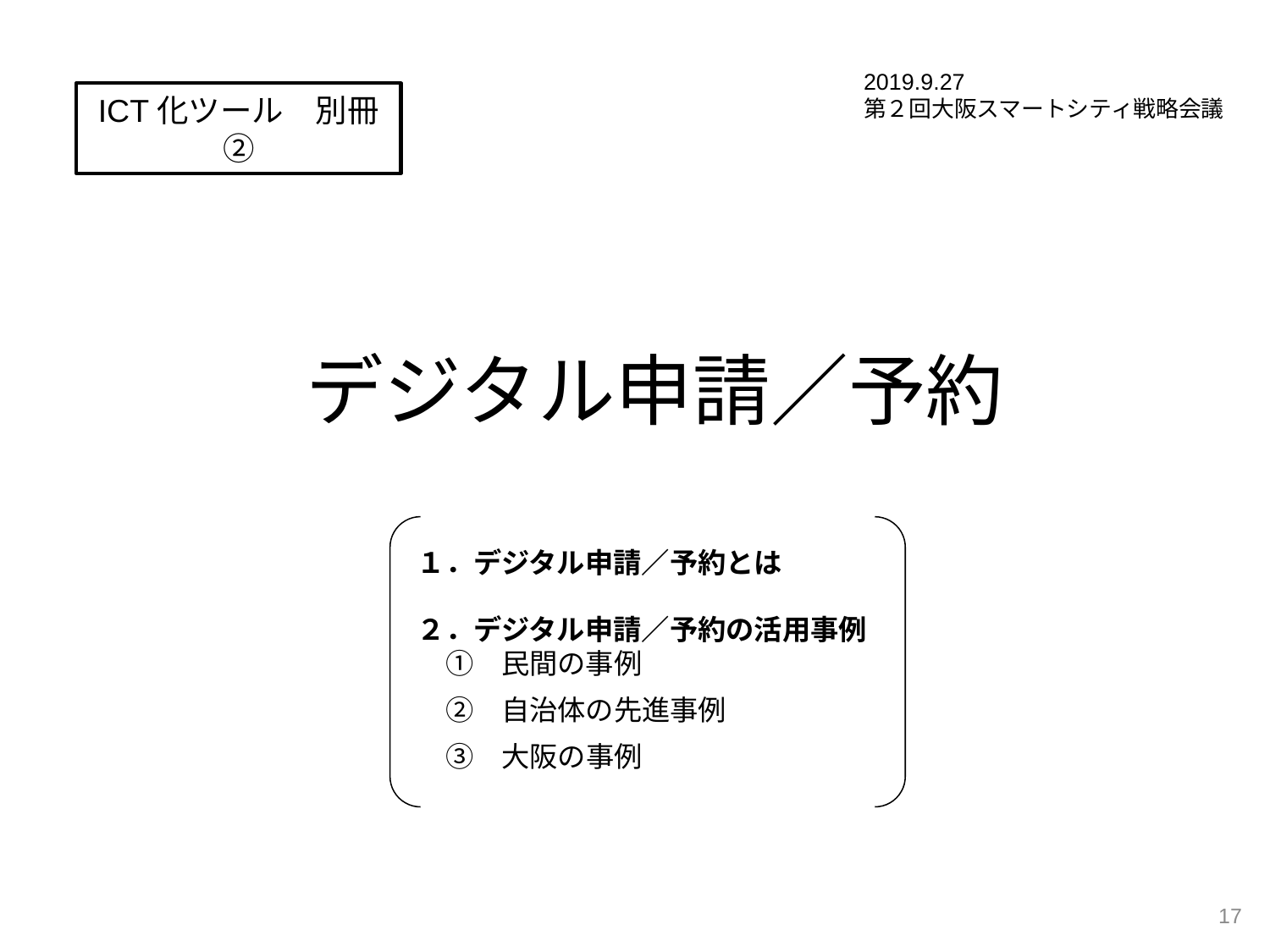

2019.9.27
第２回大阪スマートシティ戦略会議
ICT化ツール　別冊②
デジタル申請／予約

１．デジタル申請／予約とは

２．デジタル申請／予約の活用事例
　①　民間の事例

　②　自治体の先進事例

　③　大阪の事例
17